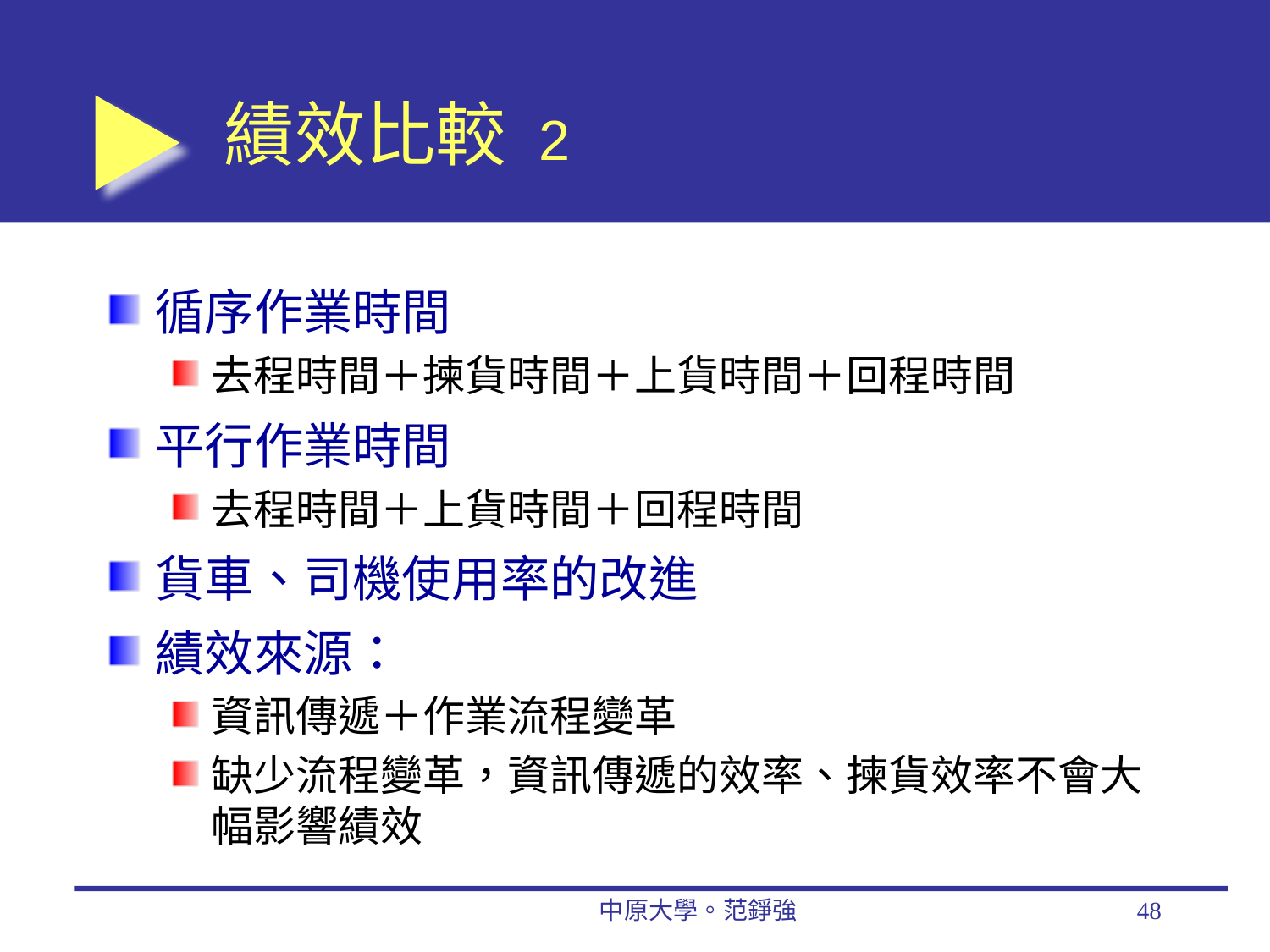

# 績效比較 2
循序作業時間
去程時間＋揀貨時間＋上貨時間＋回程時間
平行作業時間
去程時間＋上貨時間＋回程時間
貨車、司機使用率的改進
績效來源：
資訊傳遞＋作業流程變革
缺少流程變革，資訊傳遞的效率、揀貨效率不會大幅影響績效
中原大學。范錚強
48